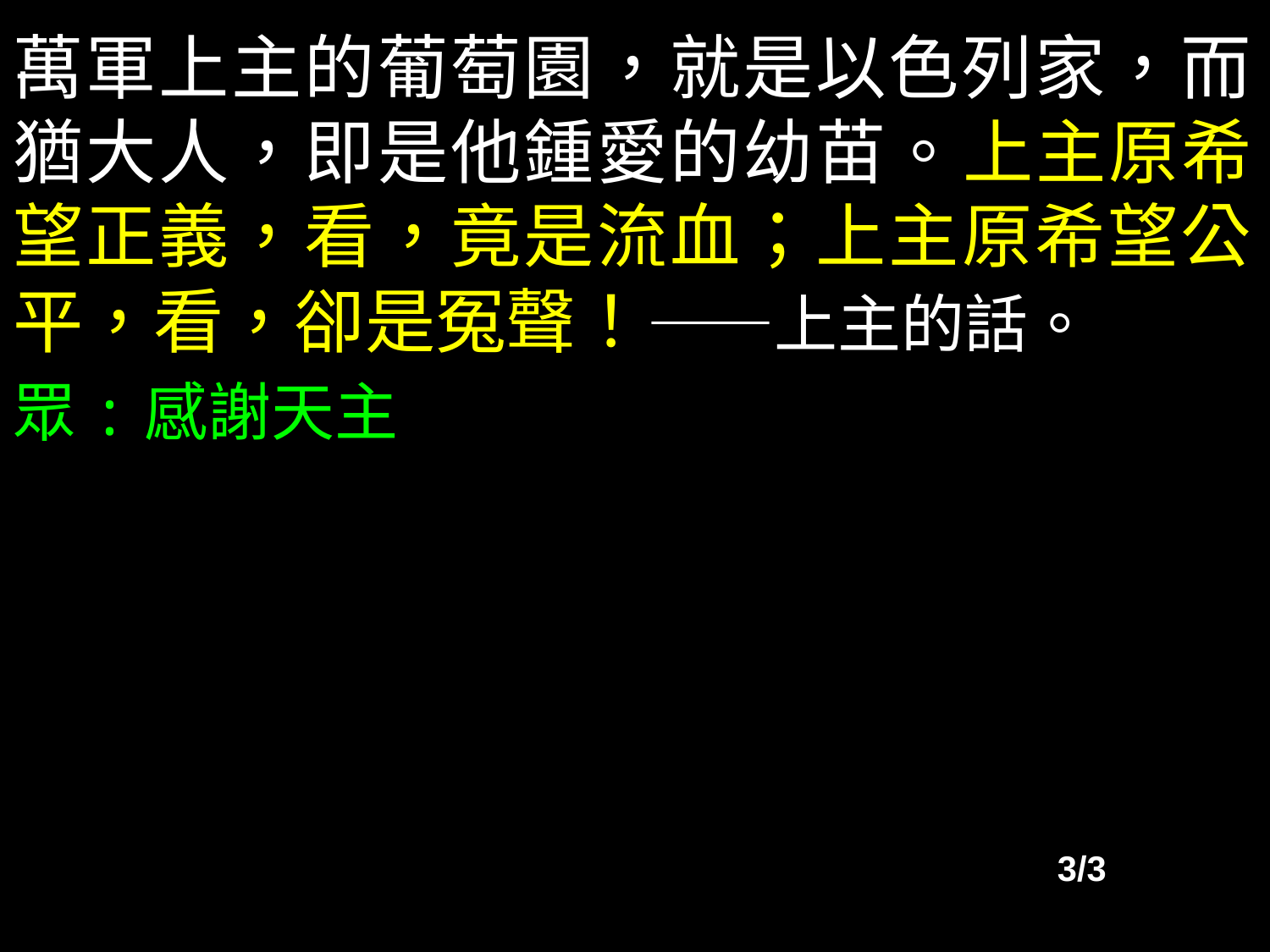

萬軍上主的葡萄園，就是以色列家，而猶大人，即是他鍾愛的幼苗。上主原希望正義，看，竟是流血；上主原希望公平，看，卻是冤聲！——上主的話。
眾:感謝天主

3/3